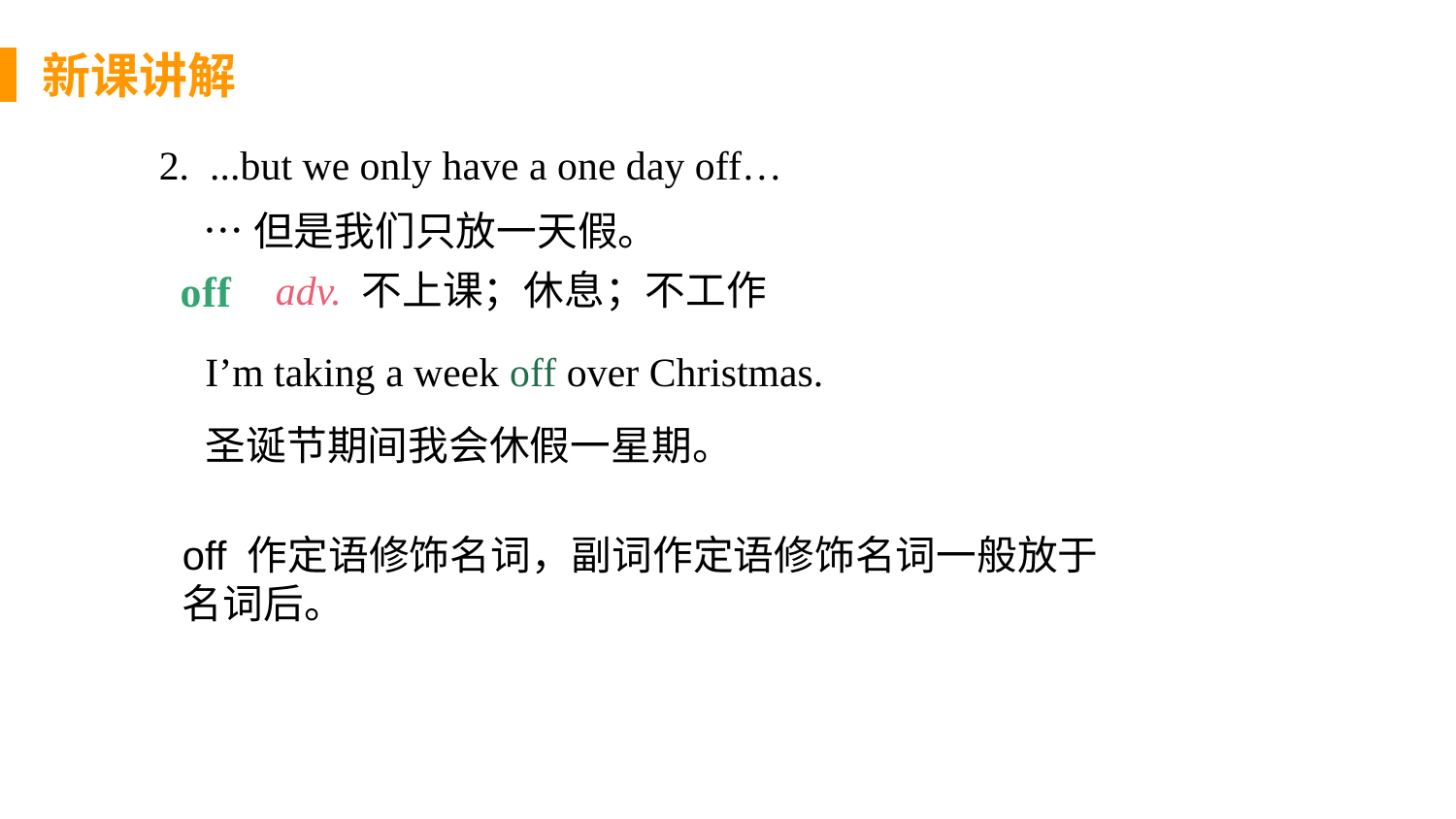

新课讲解

2.  ...but we only have a one day off…
…但是我们只放一天假。
off
adv. 不上课；休息；不工作

I’m taking a week off over Christmas.
圣诞节期间我会休假一星期。
off 作定语修饰名词，副词作定语修饰名词一般放于名词后。